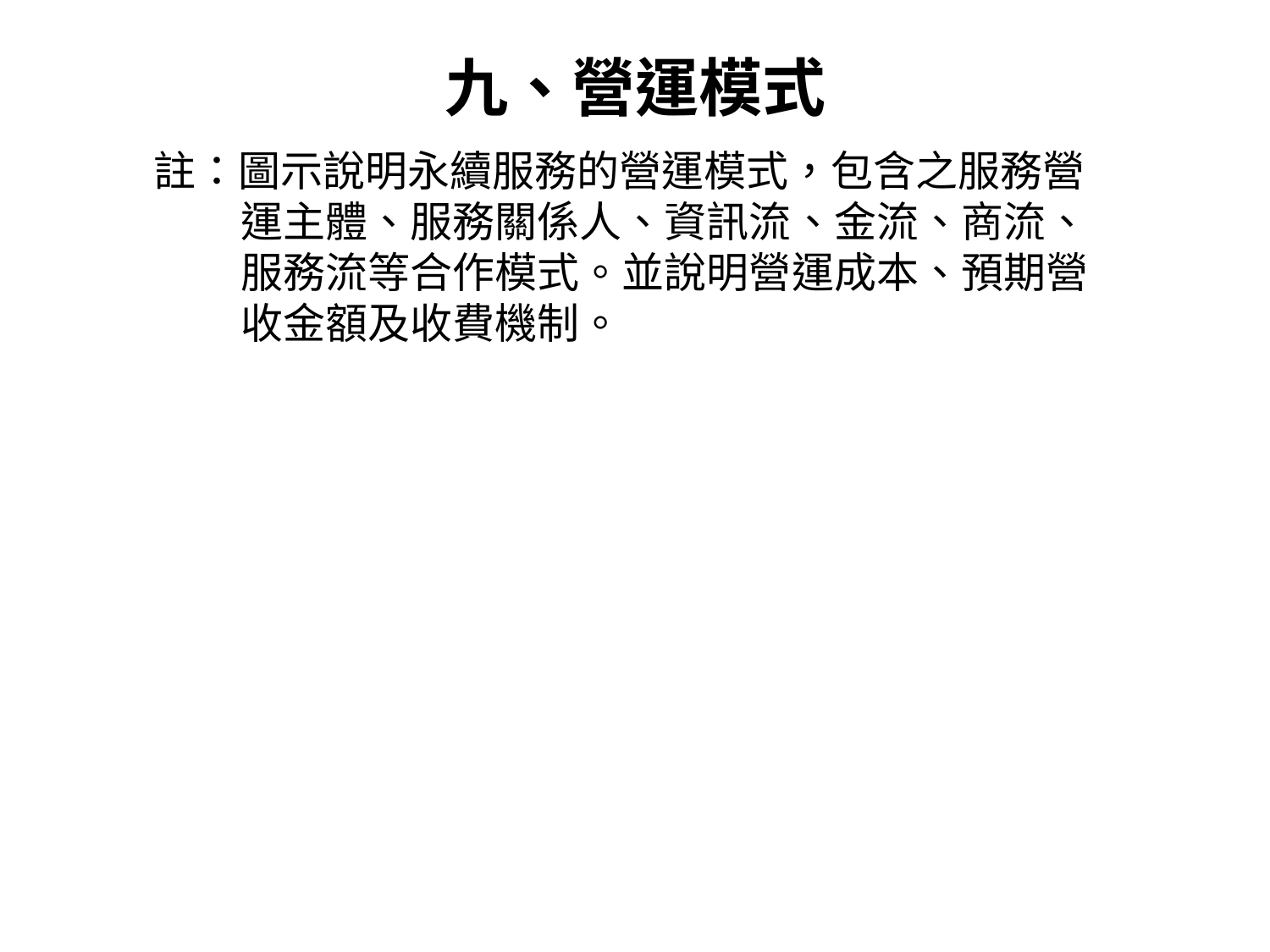

九、營運模式
註：圖示說明永續服務的營運模式，包含之服務營運主體、服務關係人、資訊流、金流、商流、服務流等合作模式。並說明營運成本、預期營收金額及收費機制。